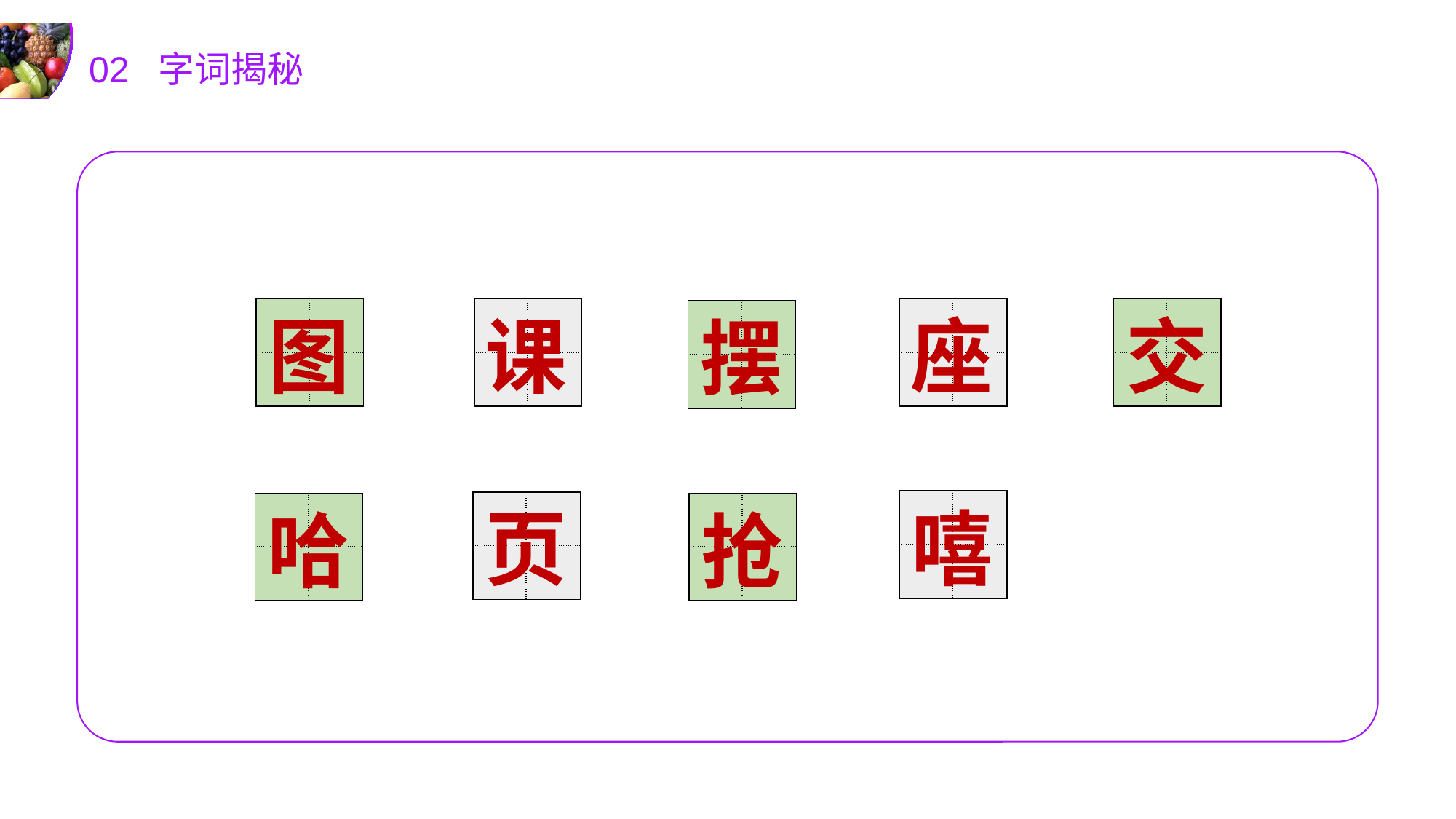

02  字词揭秘
|  |  |
| --- | --- |
|  |  |
|  |  |
| --- | --- |
|  |  |
|  |  |
| --- | --- |
|  |  |
|  |  |
| --- | --- |
|  |  |
课
座
图
交
|  |  |
| --- | --- |
|  |  |
摆
|  |  |
| --- | --- |
|  |  |
页
|  |  |
| --- | --- |
|  |  |
嘻
|  |  |
| --- | --- |
|  |  |
|  |  |
| --- | --- |
|  |  |
哈
抢